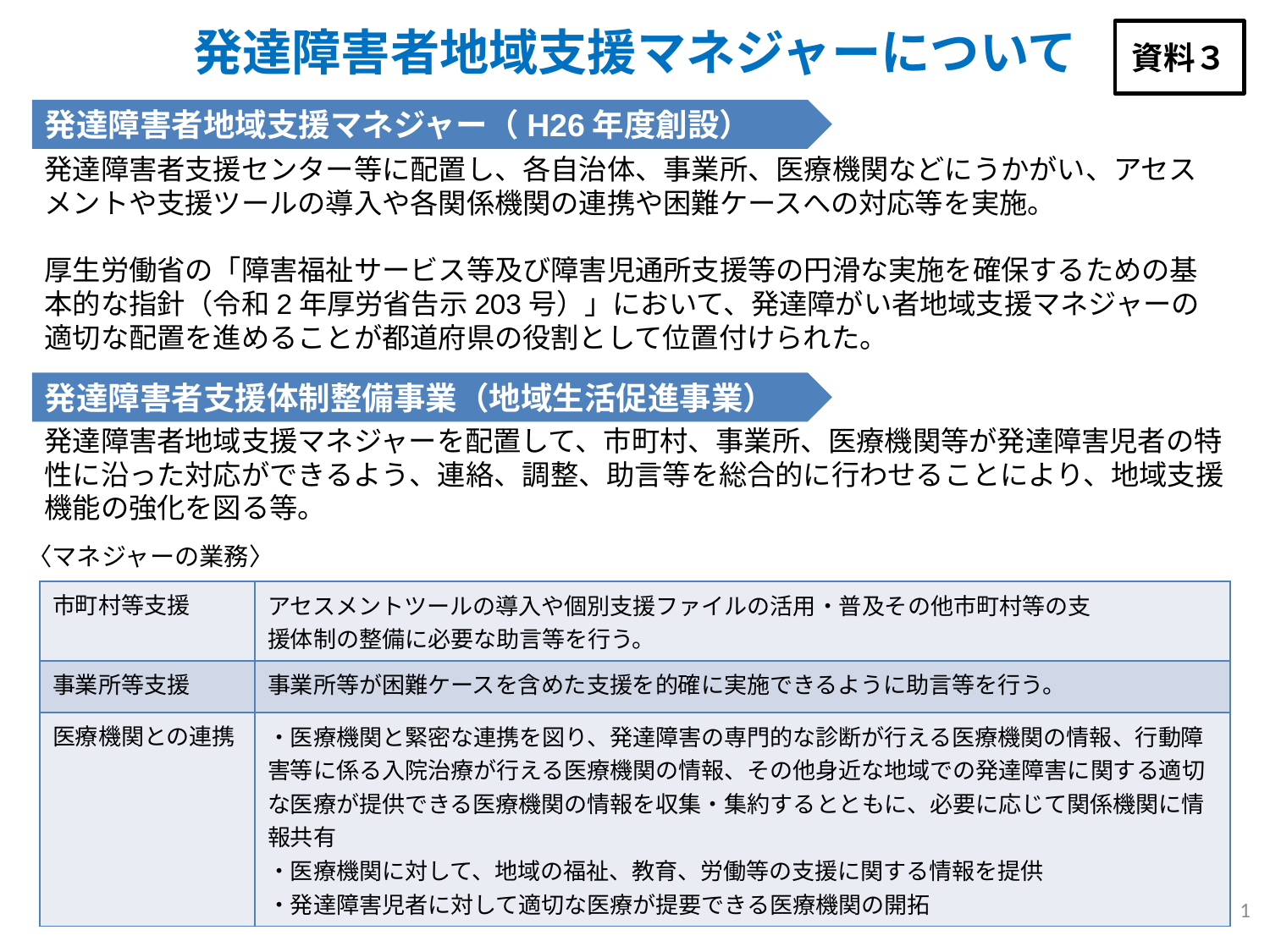

発達障害者地域支援マネジャーについて
資料３
発達障害者地域支援マネジャー（H26年度創設）
発達障害者支援センター等に配置し、各自治体、事業所、医療機関などにうかがい、アセスメントや支援ツールの導入や各関係機関の連携や困難ケースへの対応等を実施。

厚生労働省の「障害福祉サービス等及び障害児通所支援等の円滑な実施を確保するための基本的な指針（令和2年厚労省告示203号）」において、発達障がい者地域支援マネジャーの適切な配置を進めることが都道府県の役割として位置付けられた。

発達障害者支援体制整備事業（地域生活促進事業）
発達障害者地域支援マネジャーを配置して、市町村、事業所、医療機関等が発達障害児者の特
性に沿った対応ができるよう、連絡、調整、助言等を総合的に行わせることにより、地域支援
機能の強化を図る等。

〈マネジャーの業務〉
| 市町村等支援 | アセスメントツールの導入や個別支援ファイルの活用・普及その他市町村等の支 援体制の整備に必要な助言等を行う。 |
| --- | --- |
| 事業所等支援 | 事業所等が困難ケースを含めた支援を的確に実施できるように助言等を行う。 |
| 医療機関との連携 | ・医療機関と緊密な連携を図り、発達障害の専門的な診断が行える医療機関の情報、行動障 害等に係る入院治療が行える医療機関の情報、その他身近な地域での発達障害に関する適切 な医療が提供できる医療機関の情報を収集・集約するとともに、必要に応じて関係機関に情 報共有 ・医療機関に対して、地域の福祉、教育、労働等の支援に関する情報を提供 ・発達障害児者に対して適切な医療が提要できる医療機関の開拓 |
1